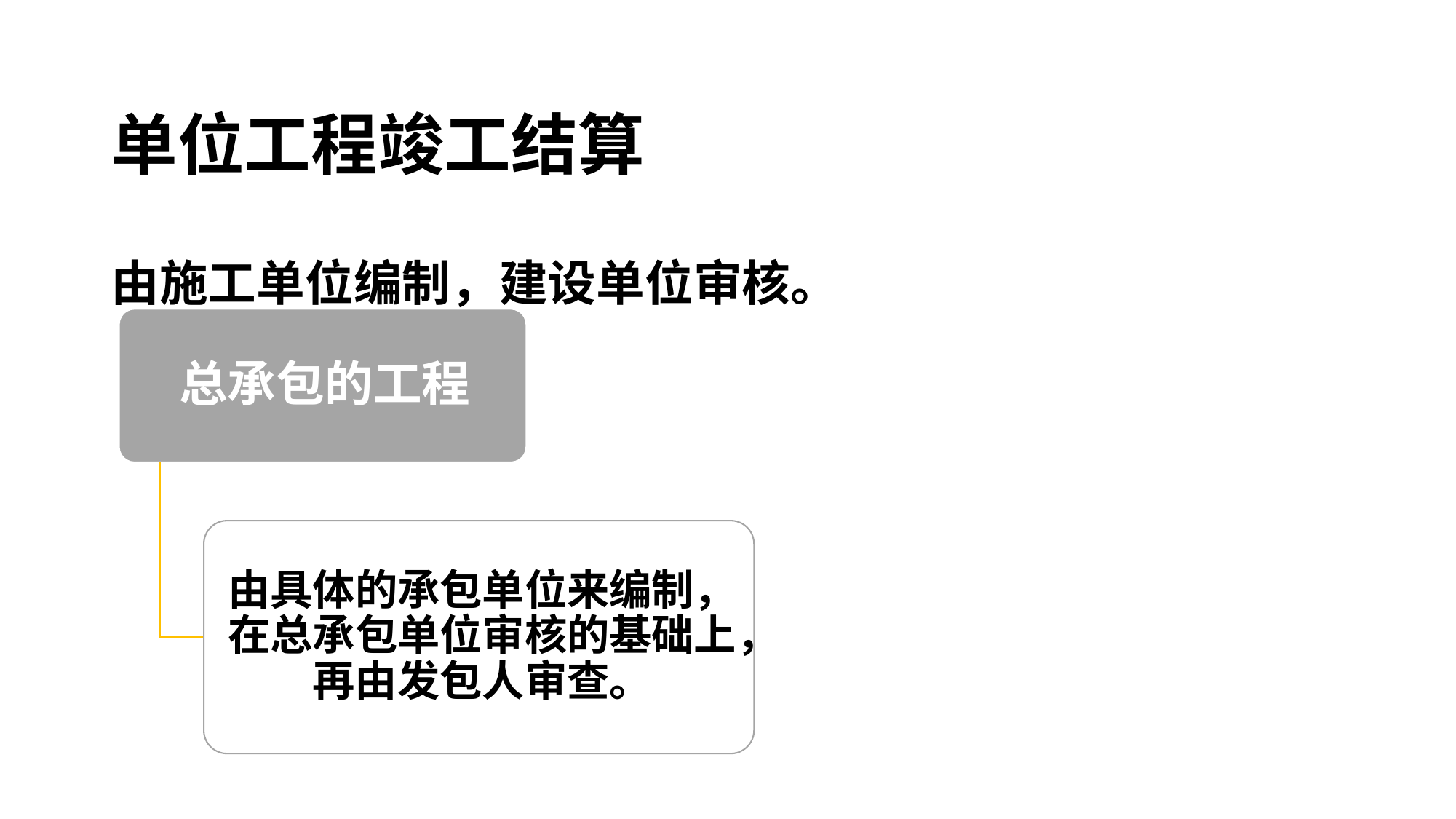

# 单位工程竣工结算
由施工单位编制，建设单位审核。
总承包的工程
由具体的承包单位来编制，在总承包单位审核的基础上，再由发包人审查。